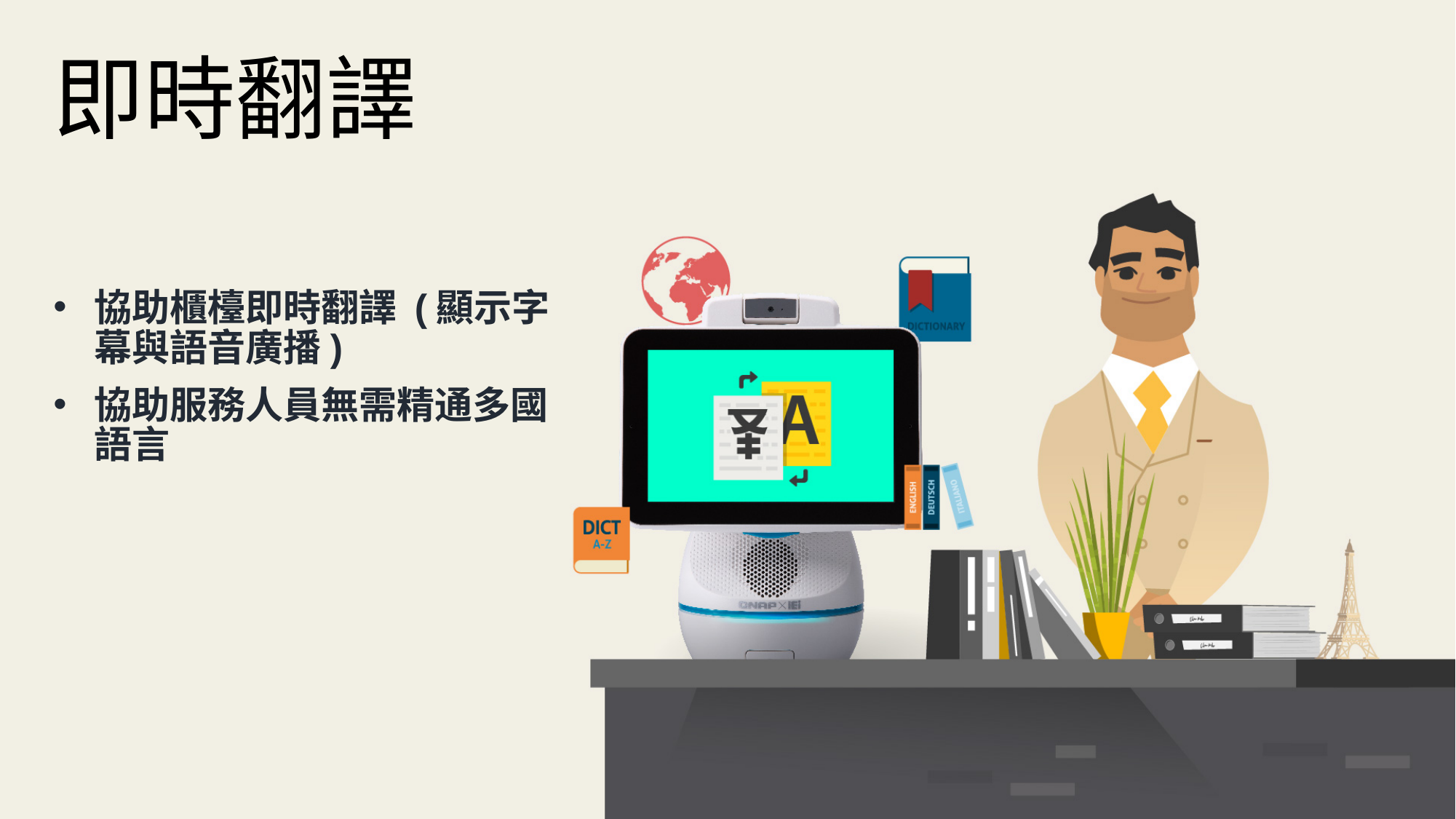

即時翻譯
協助櫃檯即時翻譯 (顯示字幕與語音廣播)
協助服務人員無需精通多國語言